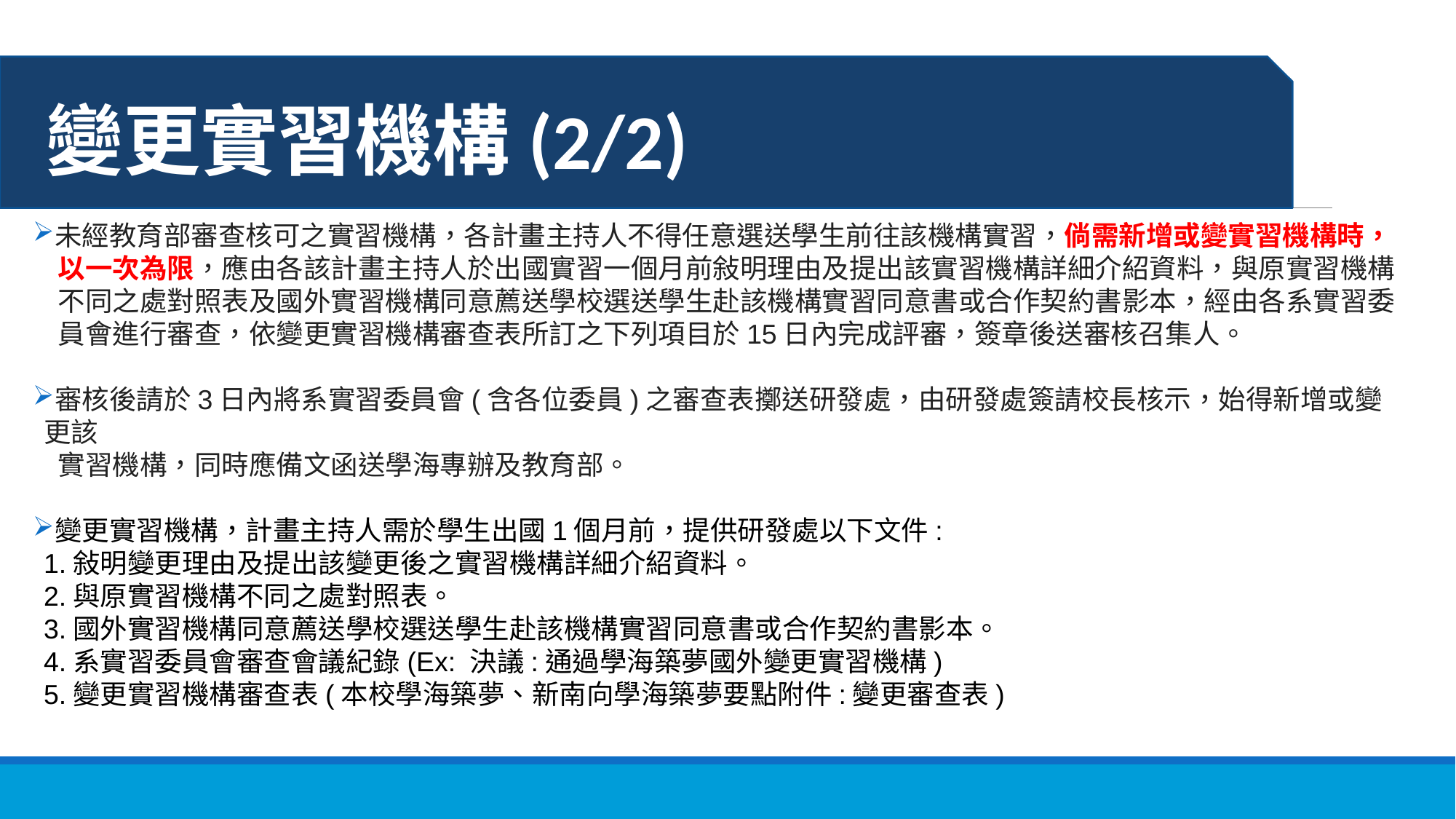

變更實習機構(2/2)

未經教育部審查核可之實習機構，各計畫主持人不得任意選送學生前往該機構實習，倘需新增或變實習機構時，
   以一次為限，應由各該計畫主持人於出國實習一個月前敍明理由及提出該實習機構詳細介紹資料，與原實習機構
   不同之處對照表及國外實習機構同意薦送學校選送學生赴該機構實習同意書或合作契約書影本，經由各系實習委
   員會進行審查，依變更實習機構審查表所訂之下列項目於15日內完成評審，簽章後送審核召集人。

審核後請於3日內將系實習委員會(含各位委員)之審查表擲送研發處，由研發處簽請校長核示，始得新增或變更該
   實習機構，同時應備文函送學海專辦及教育部。

變更實習機構，計畫主持人需於學生出國1個月前，提供研發處以下文件:
1.敍明變更理由及提出該變更後之實習機構詳細介紹資料。
2.與原實習機構不同之處對照表。
3.國外實習機構同意薦送學校選送學生赴該機構實習同意書或合作契約書影本。
4.系實習委員會審查會議紀錄(Ex: 決議:通過學海築夢國外變更實習機構)
5.變更實習機構審查表(本校學海築夢、新南向學海築夢要點附件:變更審查表)